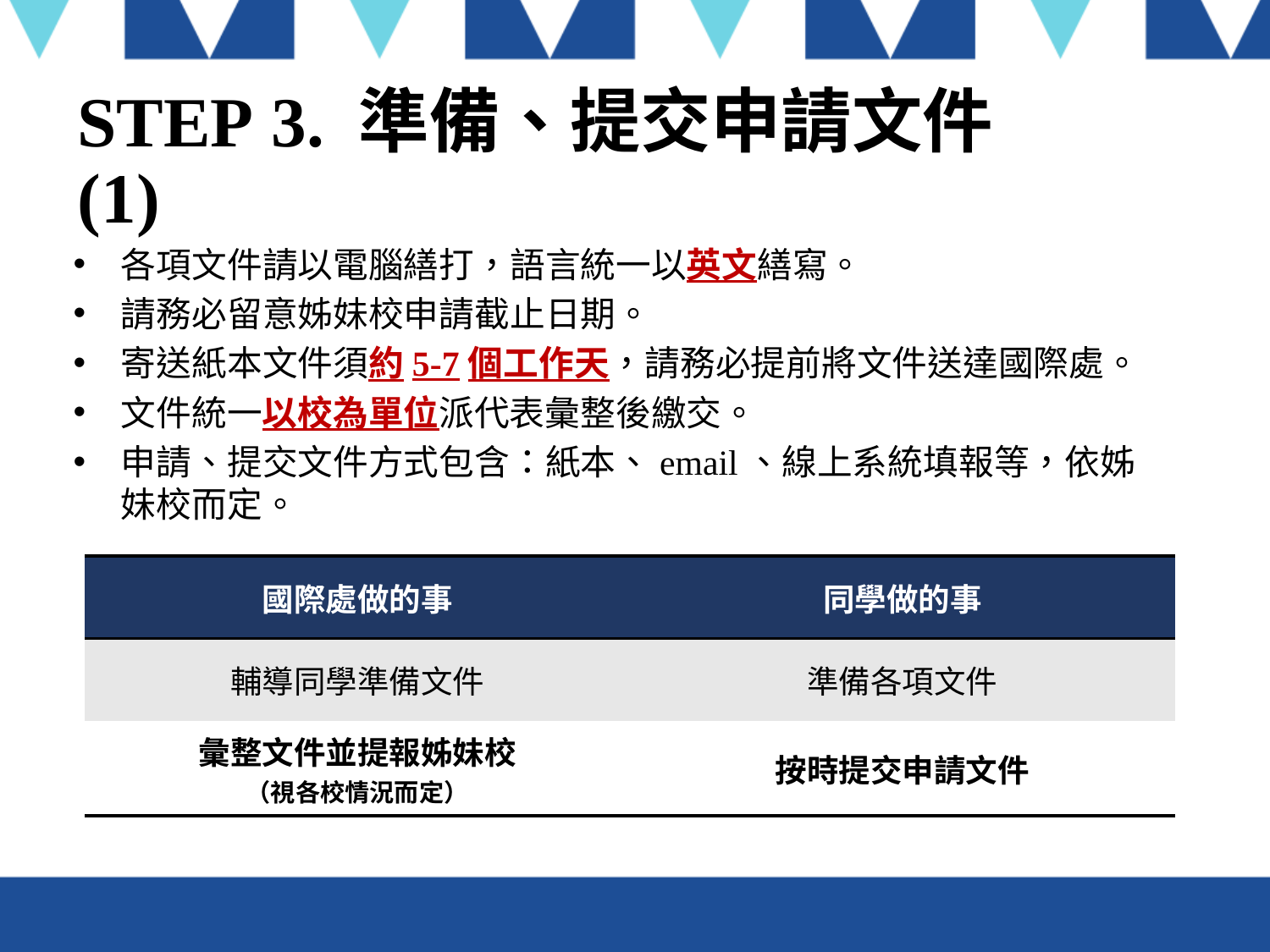

# STEP 3. 準備、提交申請文件 (1)
各項文件請以電腦繕打，語言統一以英文繕寫。
請務必留意姊妹校申請截止日期。
寄送紙本文件須約5-7個工作天，請務必提前將文件送達國際處。
文件統一以校為單位派代表彙整後繳交。
申請、提交文件方式包含：紙本、email、線上系統填報等，依姊妹校而定。
| 國際處做的事 | 同學做的事 |
| --- | --- |
| 輔導同學準備文件 | 準備各項文件 |
| 彙整文件並提報姊妹校 （視各校情況而定） | 按時提交申請文件 |